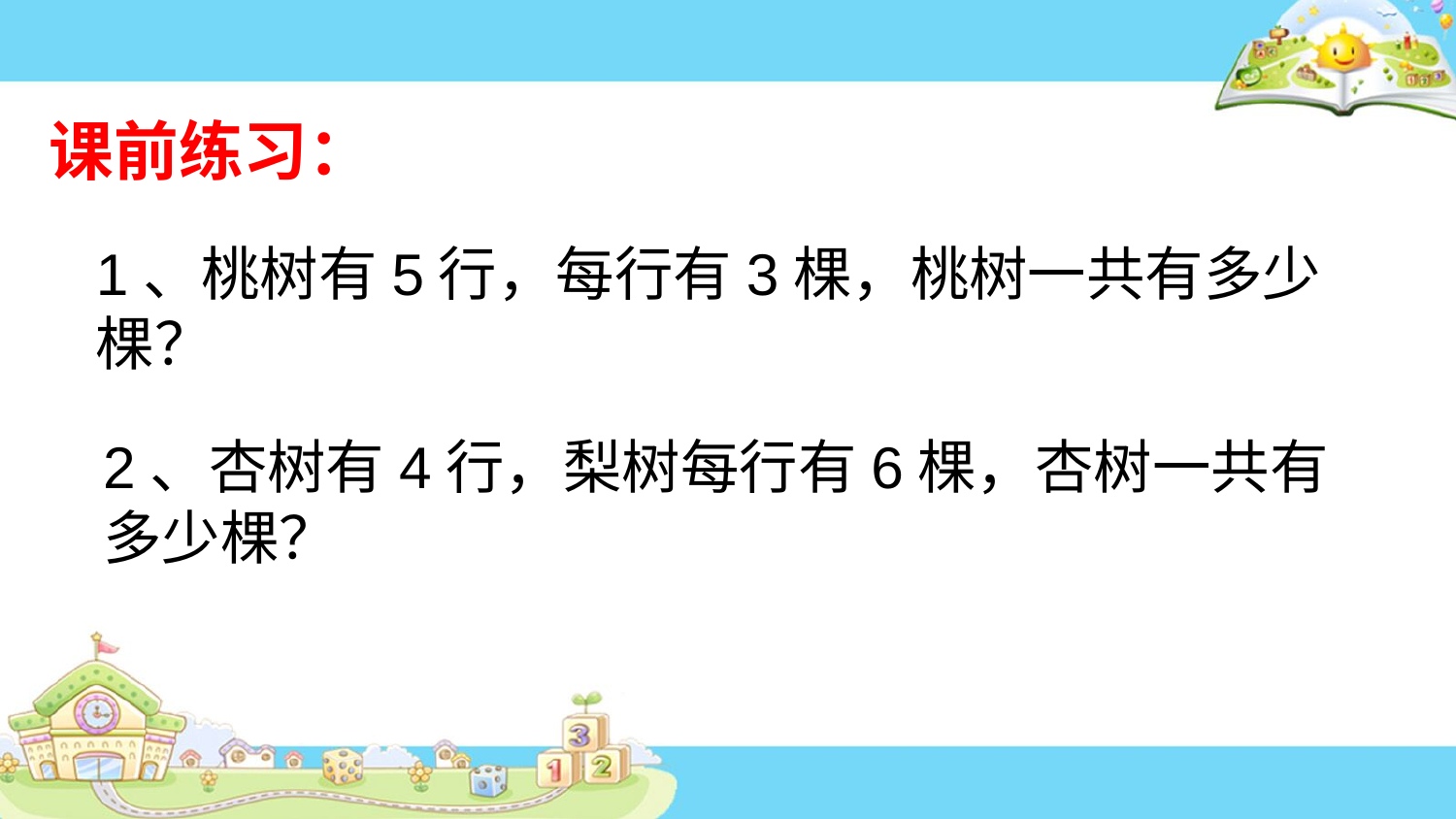

# 课前练习：
1、桃树有5行，每行有3棵，桃树一共有多少棵？
2、杏树有4行，梨树每行有6棵，杏树一共有多少棵？